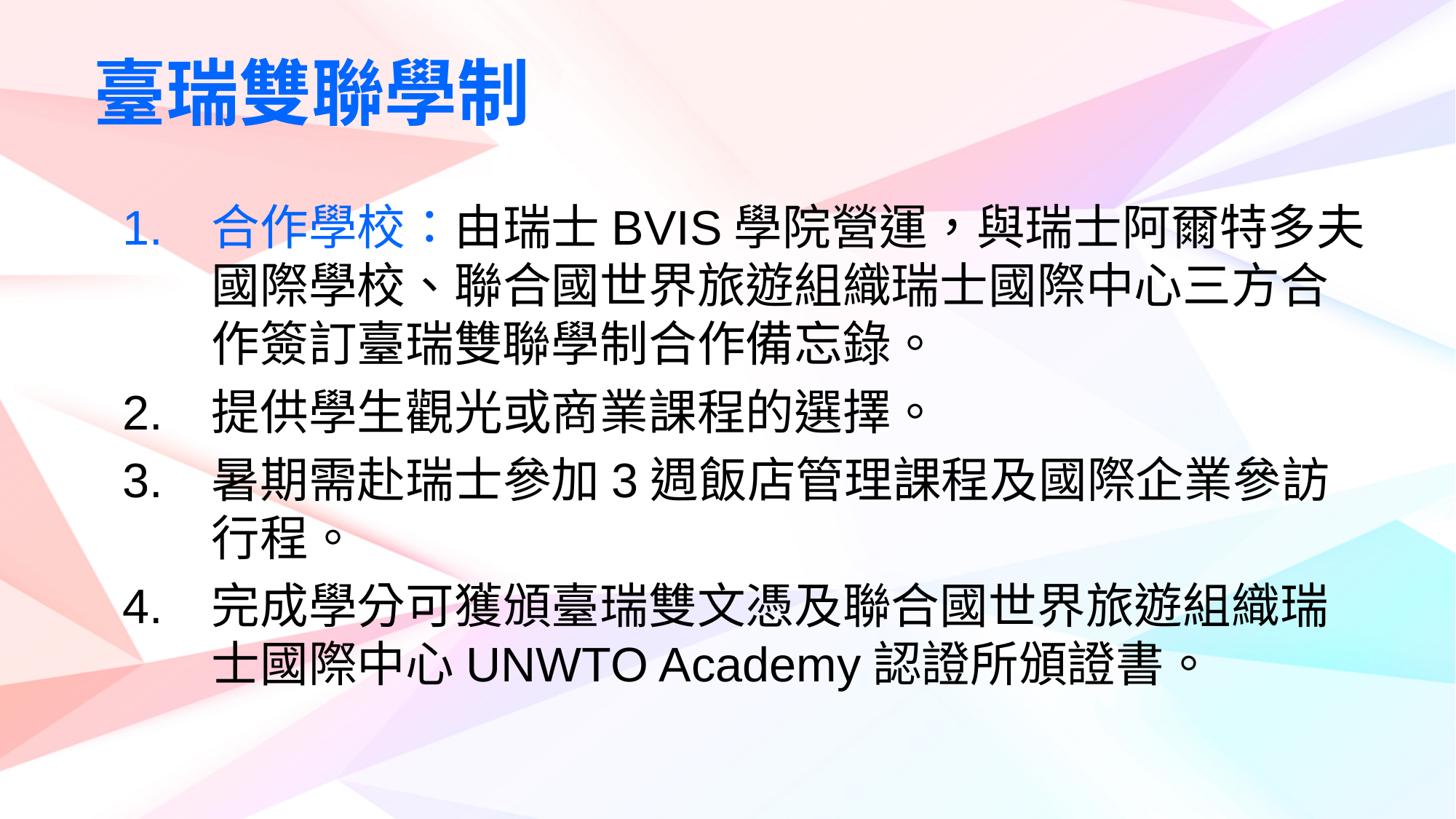

臺瑞雙聯學制
合作學校：由瑞士BVIS學院營運，與瑞士阿爾特多夫國際學校、聯合國世界旅遊組織瑞士國際中心三方合作簽訂臺瑞雙聯學制合作備忘錄。
提供學生觀光或商業課程的選擇。
暑期需赴瑞士參加3週飯店管理課程及國際企業參訪行程。
完成學分可獲頒臺瑞雙文憑及聯合國世界旅遊組織瑞士國際中心UNWTO Academy認證所頒證書。